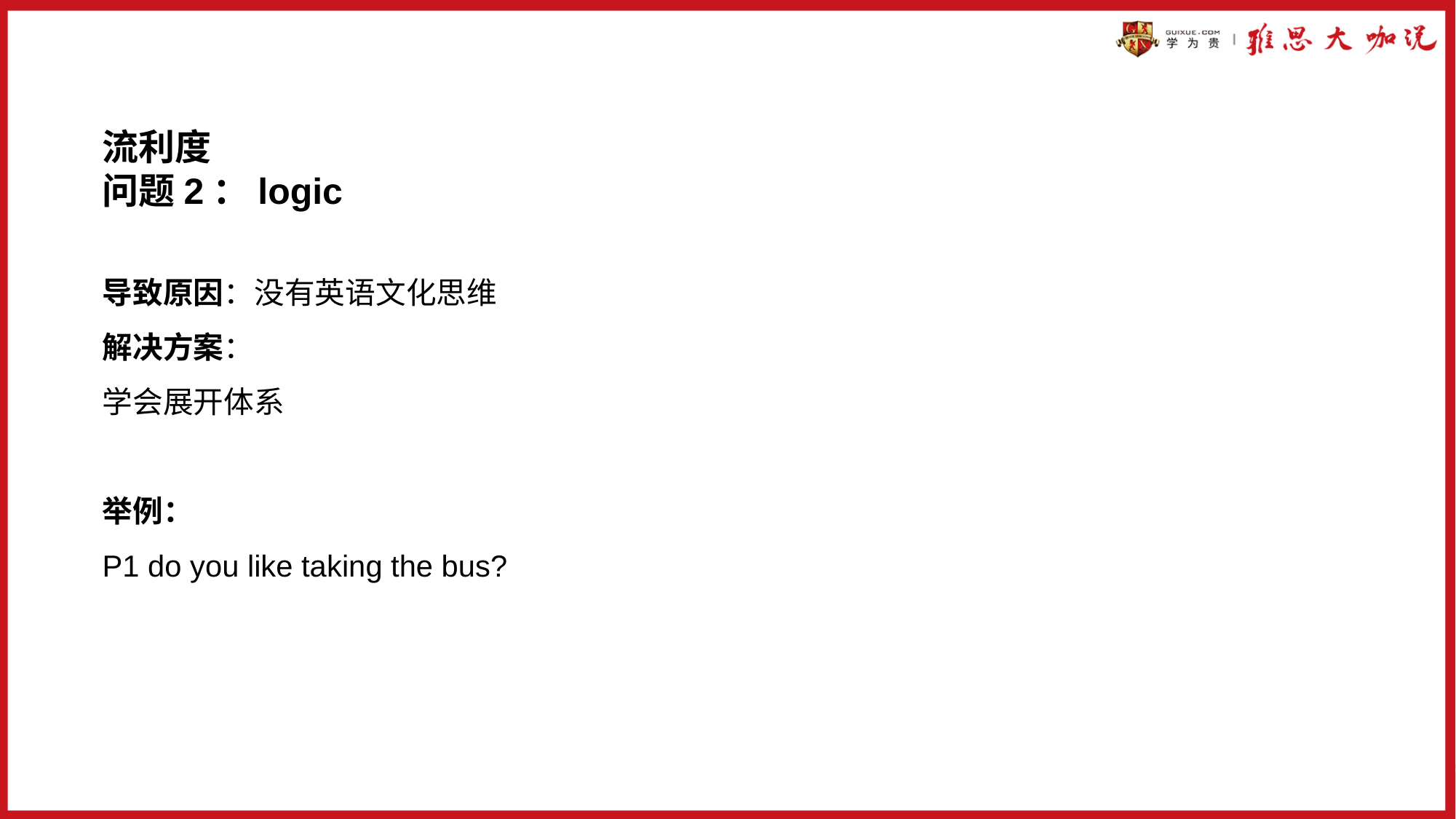

流利度
问题2：logic

导致原因：没有英语文化思维
解决方案：
学会展开体系

举例：
P1 do you like taking the bus?